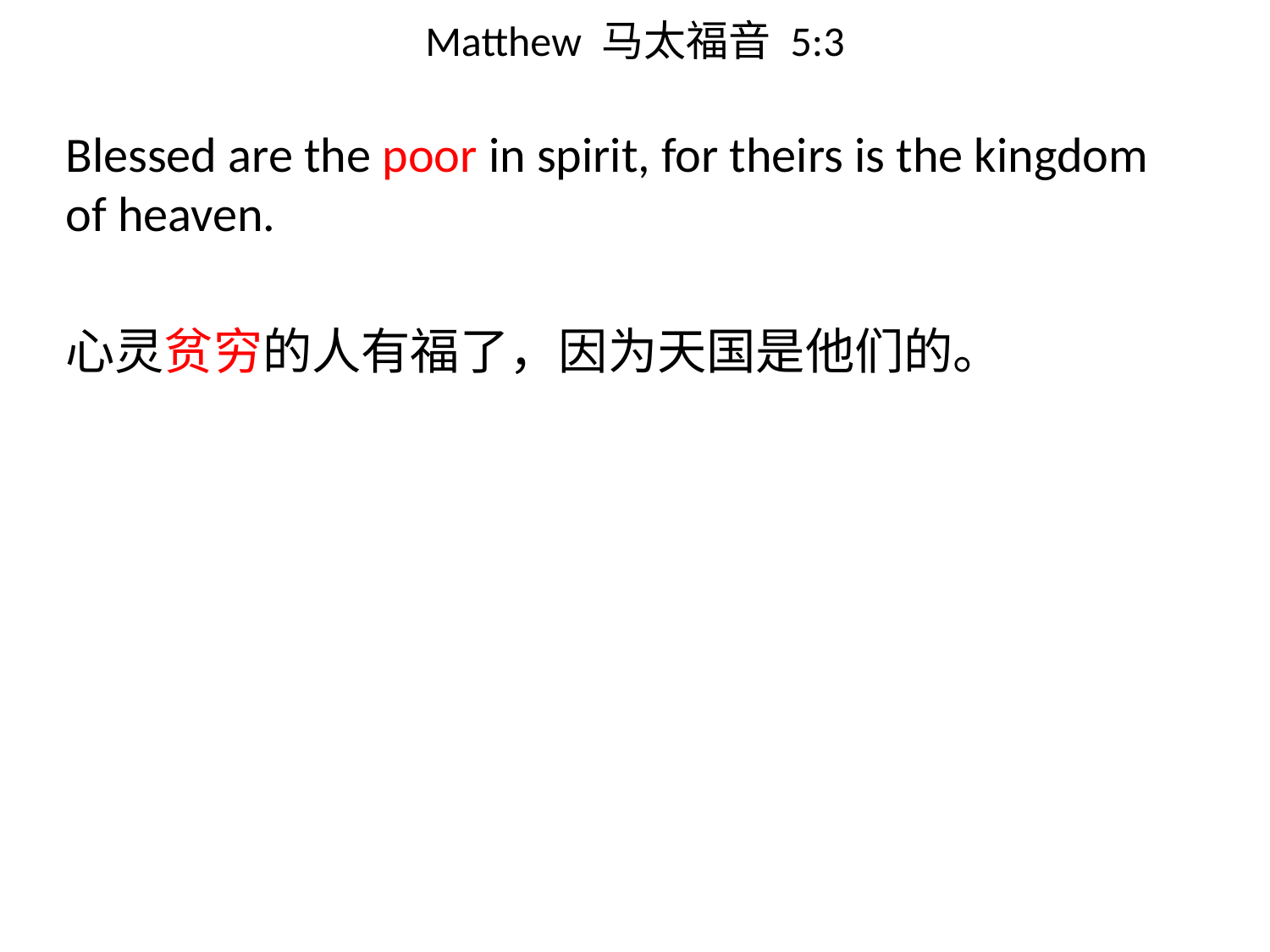

# Matthew 马太福音 5:3
Blessed are the poor in spirit, for theirs is the kingdom of heaven.

心灵贫穷的人有福了，因为天国是他们的。